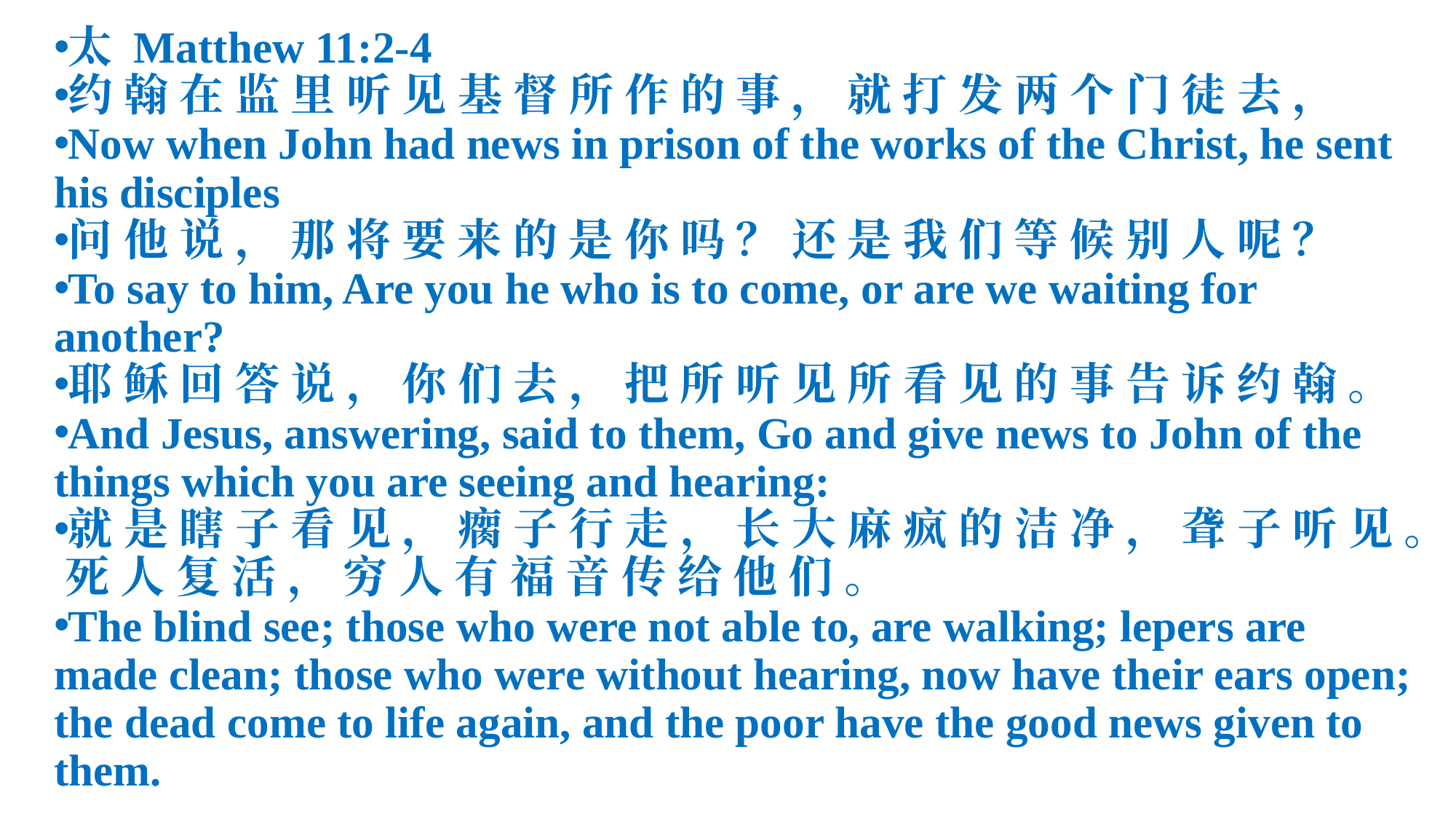

太 Matthew 11:2-4
约 翰 在 监 里 听 见 基 督 所 作 的 事 ， 就 打 发 两 个 门 徒 去 ，
Now when John had news in prison of the works of the Christ, he sent his disciples
问 他 说 ， 那 将 要 来 的 是 你 吗 ？ 还 是 我 们 等 候 别 人 呢 ？
To say to him, Are you he who is to come, or are we waiting for another?
耶 稣 回 答 说 ， 你 们 去 ， 把 所 听 见 所 看 见 的 事 告 诉 约 翰 。
And Jesus, answering, said to them, Go and give news to John of the things which you are seeing and hearing:
就 是 瞎 子 看 见 ， 瘸 子 行 走 ， 长 大 麻 疯 的 洁 净 ， 聋 子 听 见 。 死 人 复 活 ， 穷 人 有 福 音 传 给 他 们 。
The blind see; those who were not able to, are walking; lepers are made clean; those who were without hearing, now have their ears open; the dead come to life again, and the poor have the good news given to them.